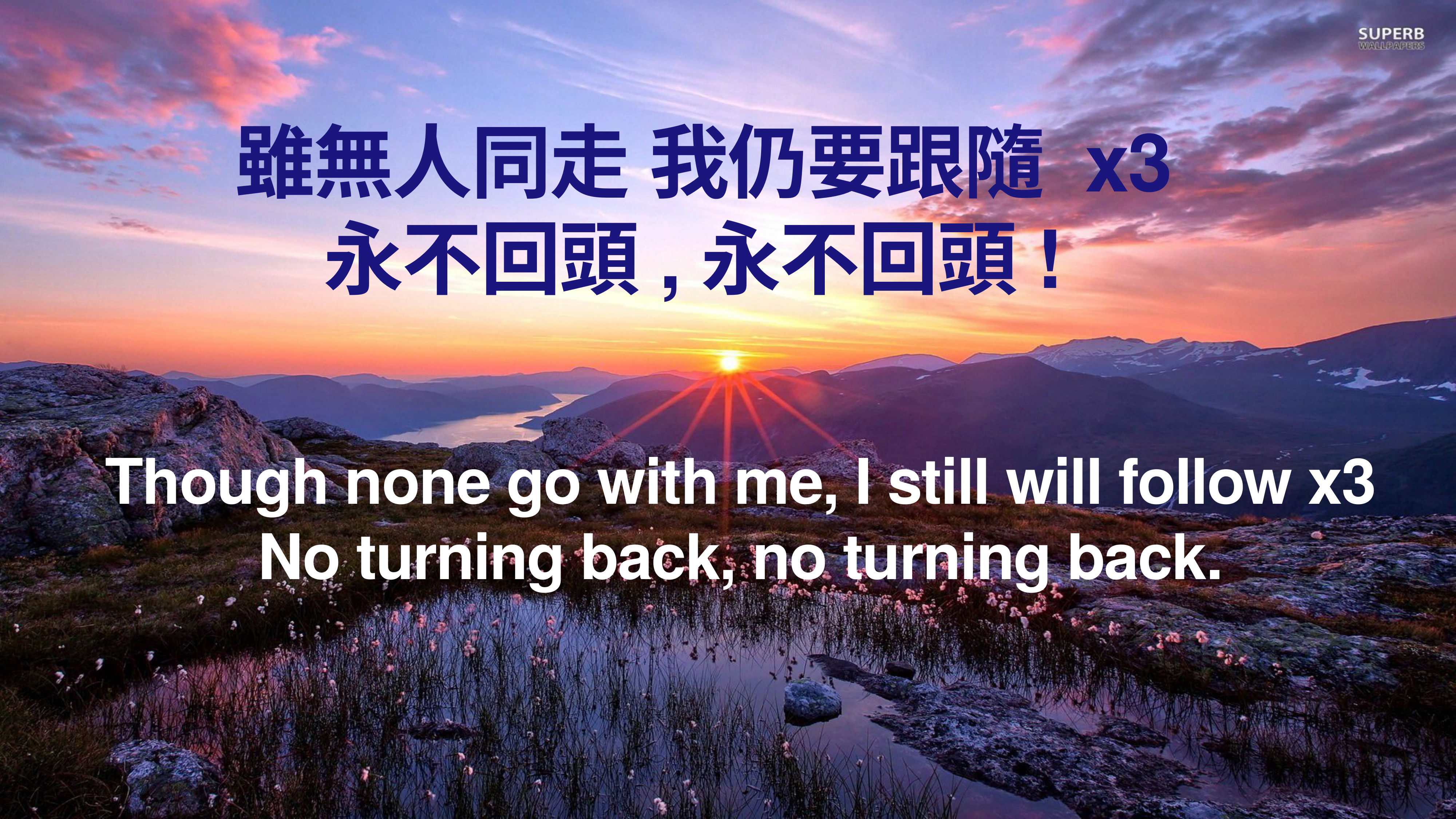

雖無人同走 我仍要跟隨 x3
永不回頭,永不回頭!
Though none go with me, I still will follow x3
No turning back, no turning back.
3